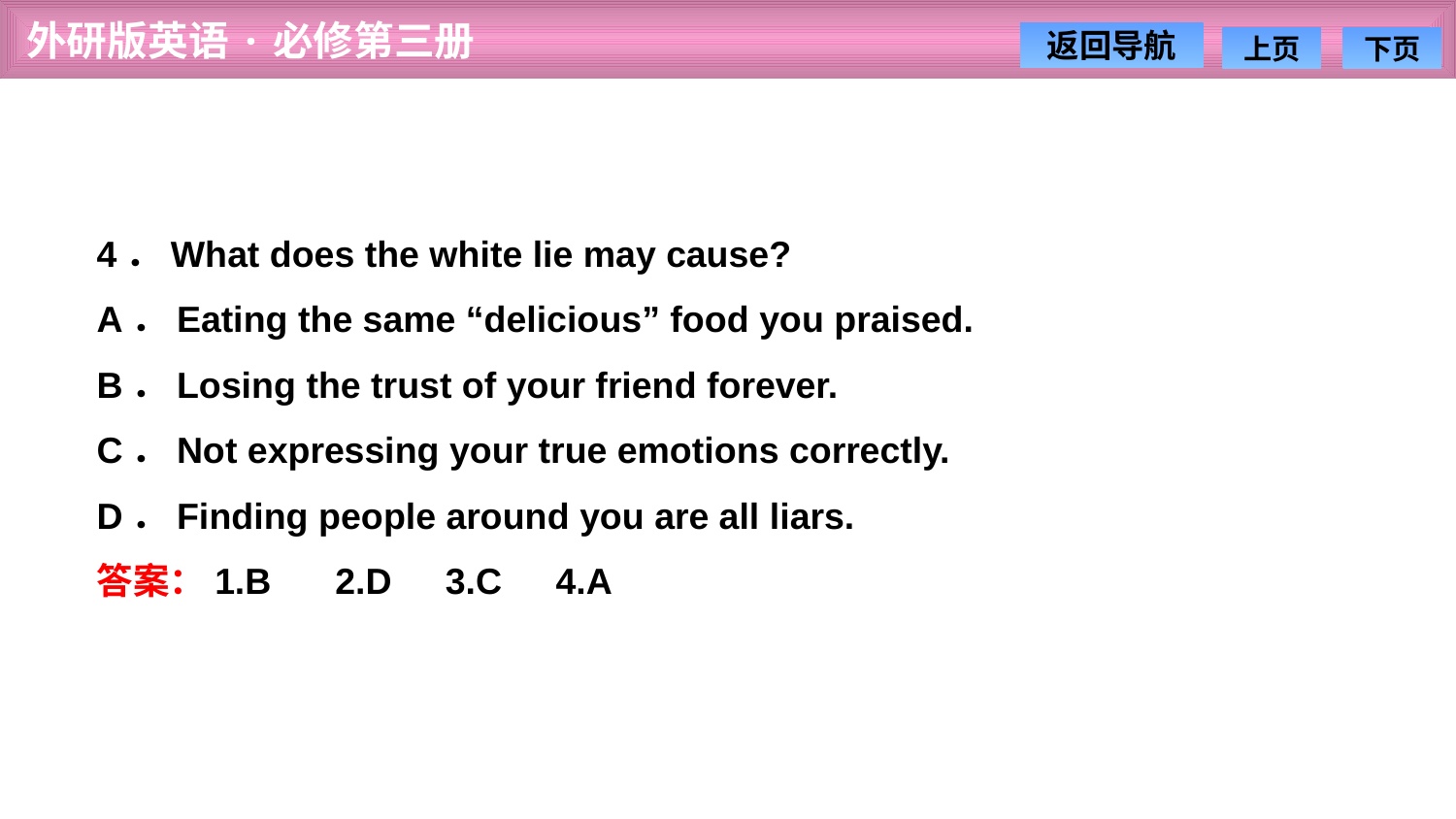

4．What does the white lie may cause?
A．Eating the same “delicious” food you praised.
B．Losing the trust of your friend forever.
C．Not expressing your true emotions correctly.
D．Finding people around you are all liars.
答案：1.B 　2.D　3.C　4.A